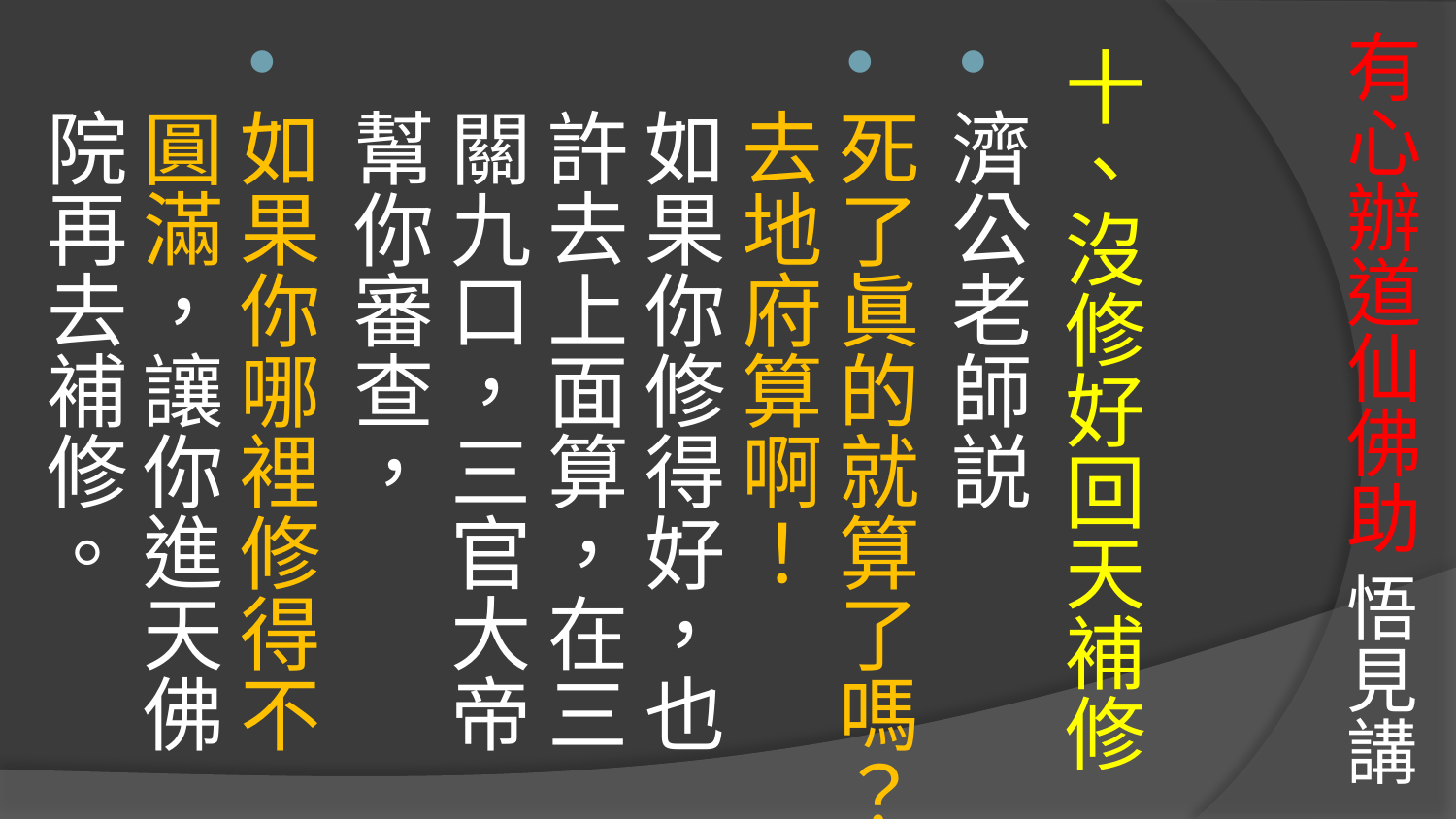

# 有心辦道仙佛助 悟見講
十、沒修好回天補修
濟公老師説
死了眞的就算了嗎？去地府算啊！
如果你修得好，也許去上面算，在三關九口，三官大帝幫你審查，
如果你哪裡修得不圓滿，讓你進天佛院再去補修。